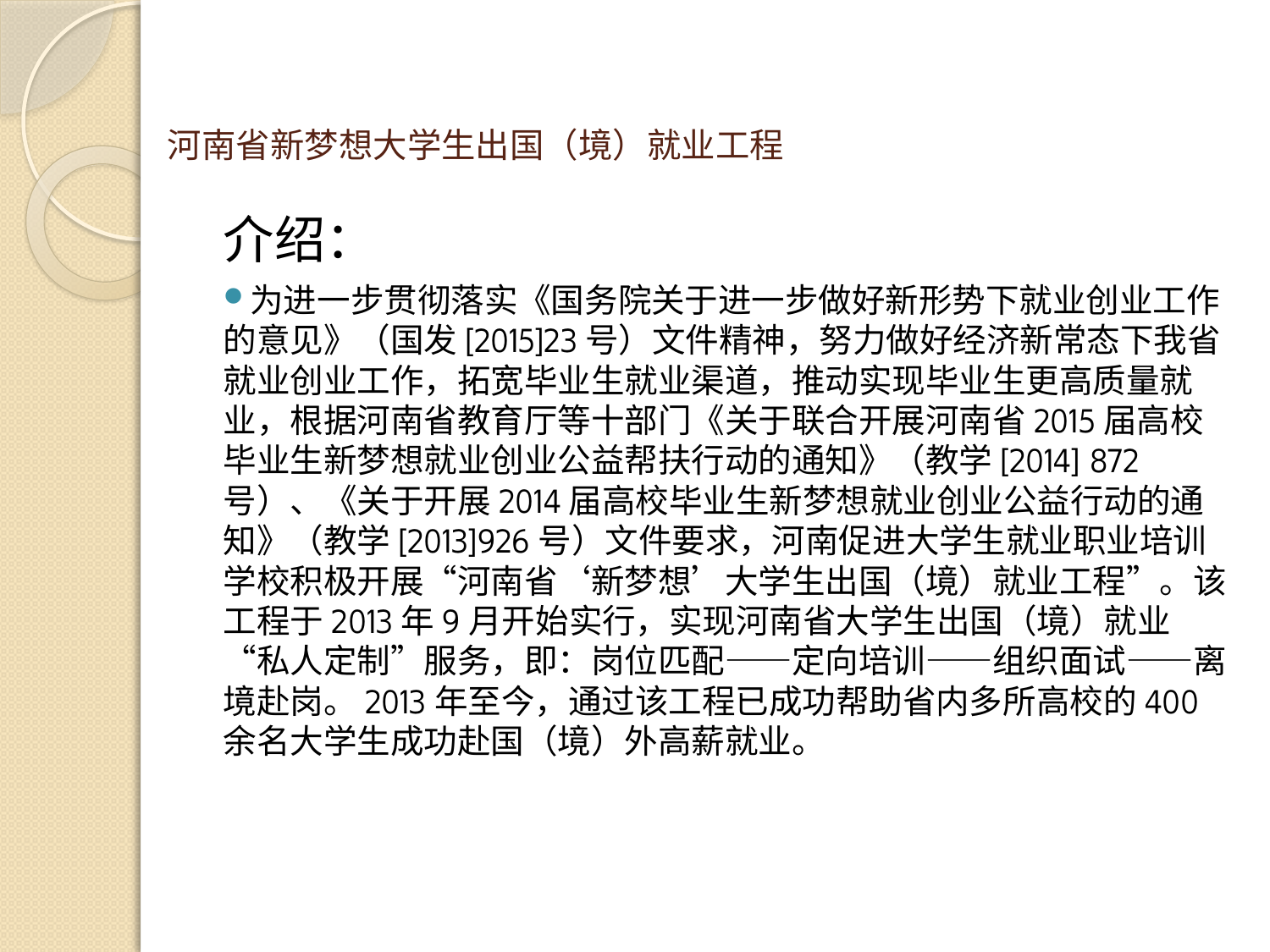

# 河南省新梦想大学生出国（境）就业工程
介绍：
为进一步贯彻落实《国务院关于进一步做好新形势下就业创业工作的意见》（国发[2015]23号）文件精神，努力做好经济新常态下我省就业创业工作，拓宽毕业生就业渠道，推动实现毕业生更高质量就业，根据河南省教育厅等十部门《关于联合开展河南省2015届高校毕业生新梦想就业创业公益帮扶行动的通知》（教学[2014] 872号）、《关于开展2014届高校毕业生新梦想就业创业公益行动的通知》（教学[2013]926号）文件要求，河南促进大学生就业职业培训学校积极开展“河南省‘新梦想’大学生出国（境）就业工程”。该工程于2013年9月开始实行，实现河南省大学生出国（境）就业“私人定制”服务，即：岗位匹配——定向培训——组织面试——离境赴岗。2013年至今，通过该工程已成功帮助省内多所高校的400余名大学生成功赴国（境）外高薪就业。